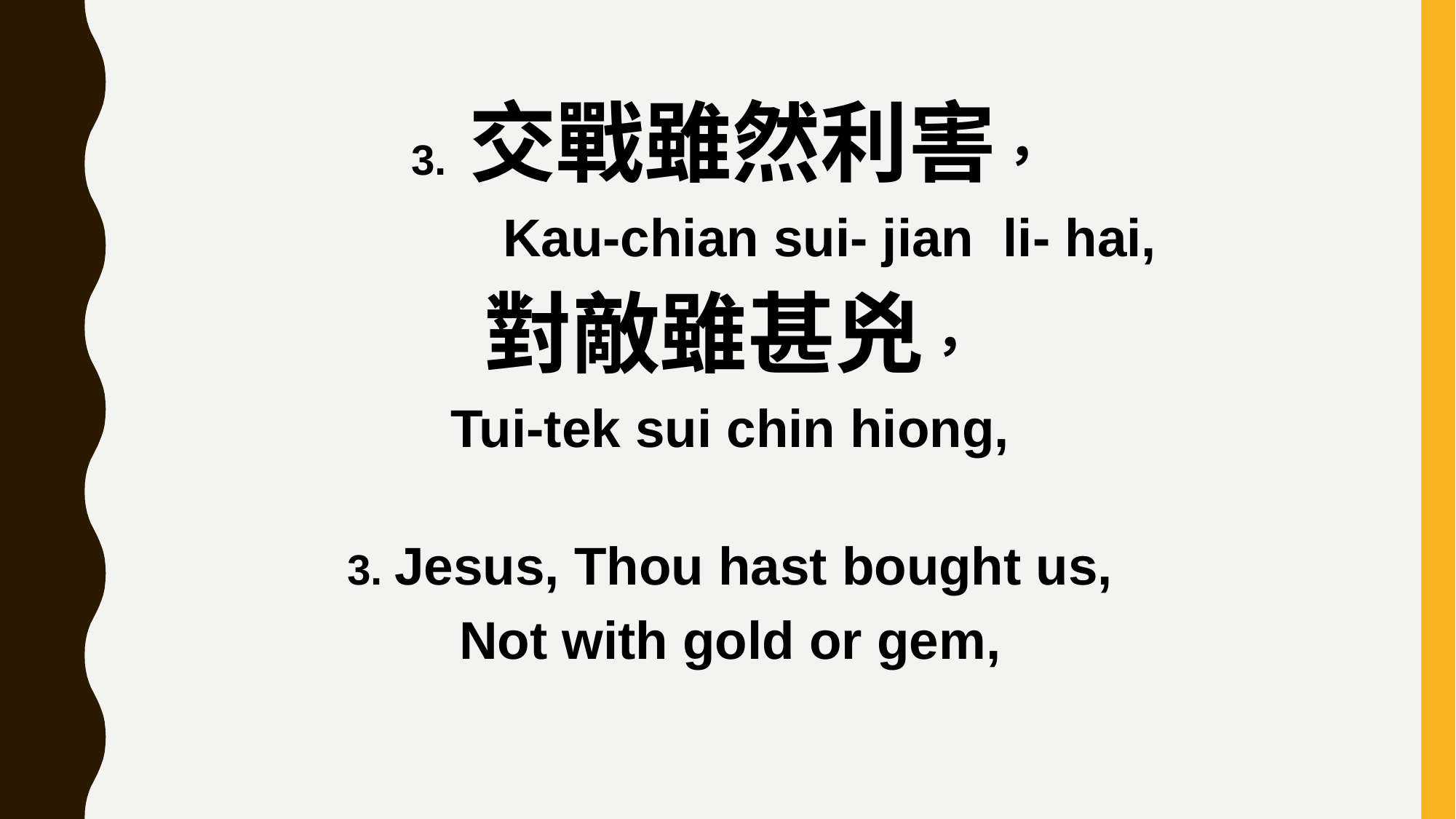

3. 交戰雖然利害，
          Kau-chian sui- jian  li- hai,
對敵雖甚兇，
Tui-tek sui chin hiong,

3. Jesus, Thou hast bought us,
Not with gold or gem,